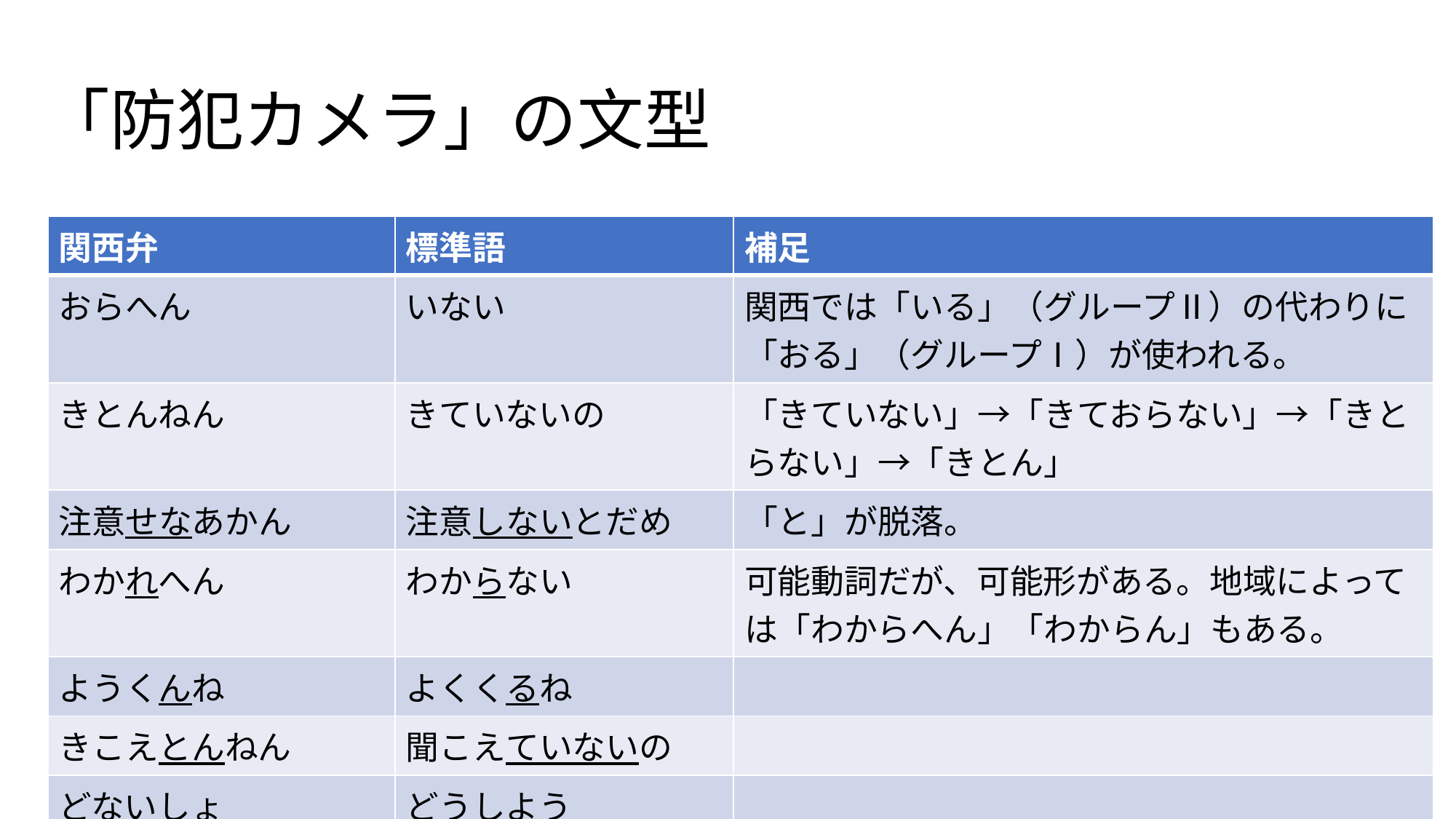

# 「防犯カメラ」の文型
| 関西弁 | 標準語 | 補足 |
| --- | --- | --- |
| おらへん | いない | 関西では「いる」（グループⅡ）の代わりに「おる」（グループⅠ）が使われる。 |
| きとんねん | きていないの | 「きていない」→「きておらない」→「きとらない」→「きとん」 |
| 注意せなあかん | 注意しないとだめ | 「と」が脱落。 |
| わかれへん | わからない | 可能動詞だが、可能形がある。地域によっては「わからへん」「わからん」もある。 |
| ようくんね | よくくるね |  |
| きこえとんねん | 聞こえていないの |  |
| どないしょ | どうしよう |  |